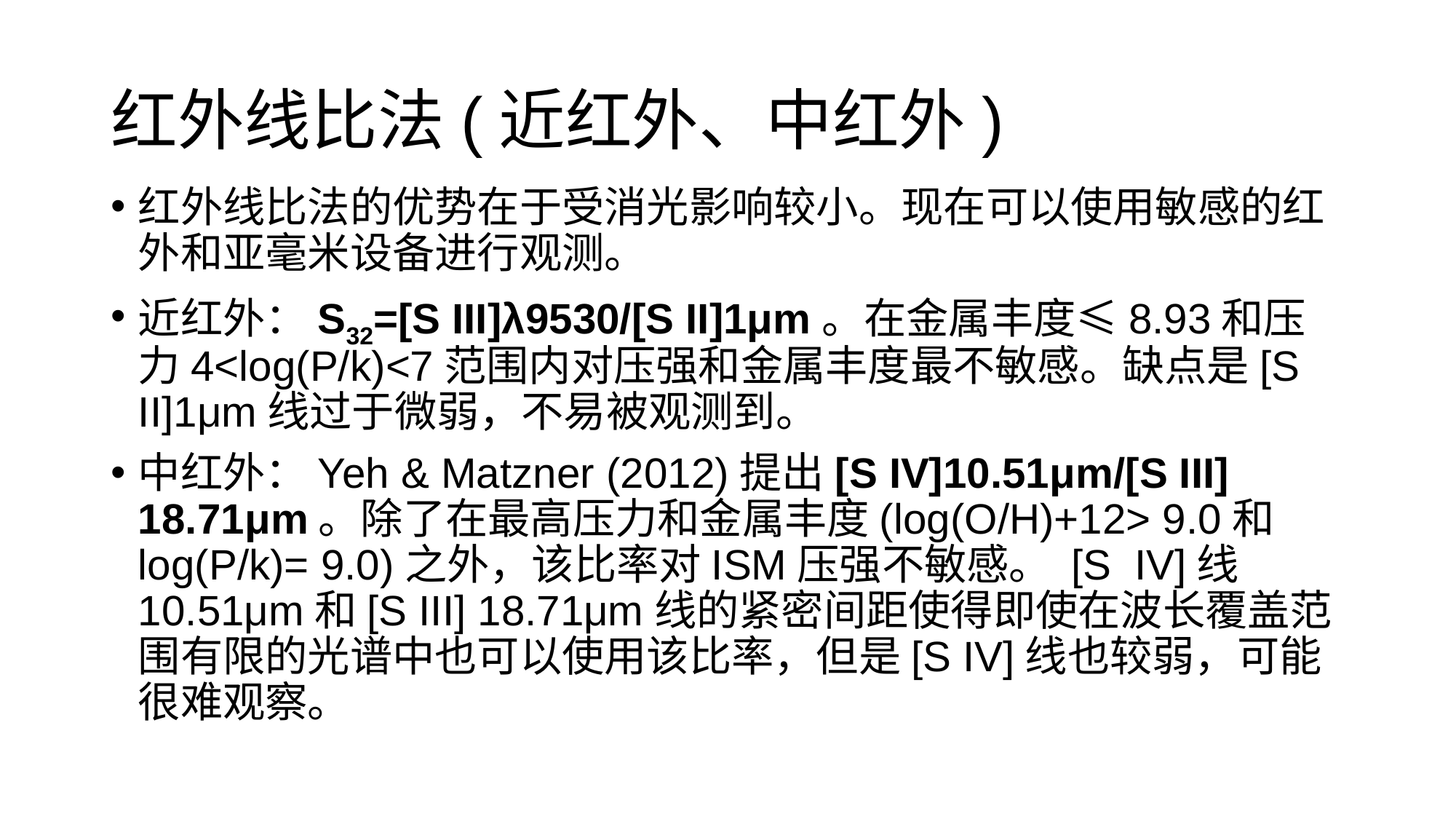

# 红外线比法(近红外、中红外)
红外线比法的优势在于受消光影响较小。现在可以使用敏感的红外和亚毫米设备进行观测。
近红外：S32=[S III]λ9530/[S II]1μm。在金属丰度≤8.93和压力4<log(P/k)<7范围内对压强和金属丰度最不敏感。缺点是[S II]1μm线过于微弱，不易被观测到。
中红外：Yeh & Matzner (2012)提出[S IV]10.51μm/[S III] 18.71μm。除了在最高压力和金属丰度(log(O/H)+12> 9.0和log(P/k)= 9.0)之外，该比率对ISM压强不敏感。 [S  IV]线10.51μm和[S III] 18.71μm线的紧密间距使得即使在波长覆盖范围有限的光谱中也可以使用该比率，但是[S IV]线也较弱，可能很难观察。